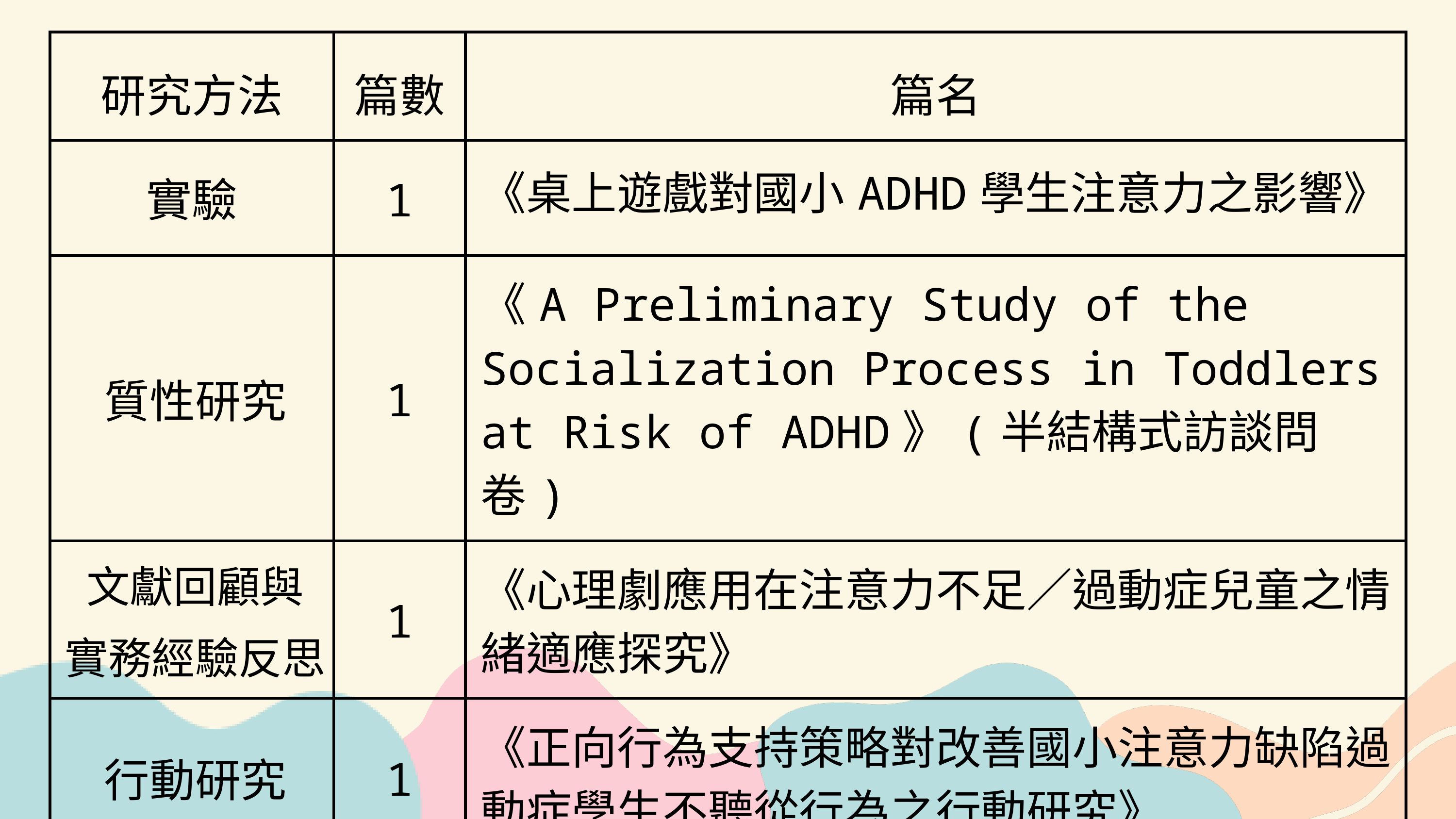

| 研究方法 | 篇數 | 篇名 |
| --- | --- | --- |
| 實驗 | 1 | 《桌上遊戲對國小ADHD學生注意力之影響》 |
| 質性研究 | 1 | 《A Preliminary Study of the Socialization Process in Toddlers at Risk of ADHD》(半結構式訪談問卷) |
| 文獻回顧與 實務經驗反思 | 1 | 《心理劇應用在注意力不足／過動症兒童之情緒適應探究》 |
| 行動研究 | 1 | 《正向行為支持策略對改善國小注意力缺陷過動症學生不聽從行為之行動研究》 |